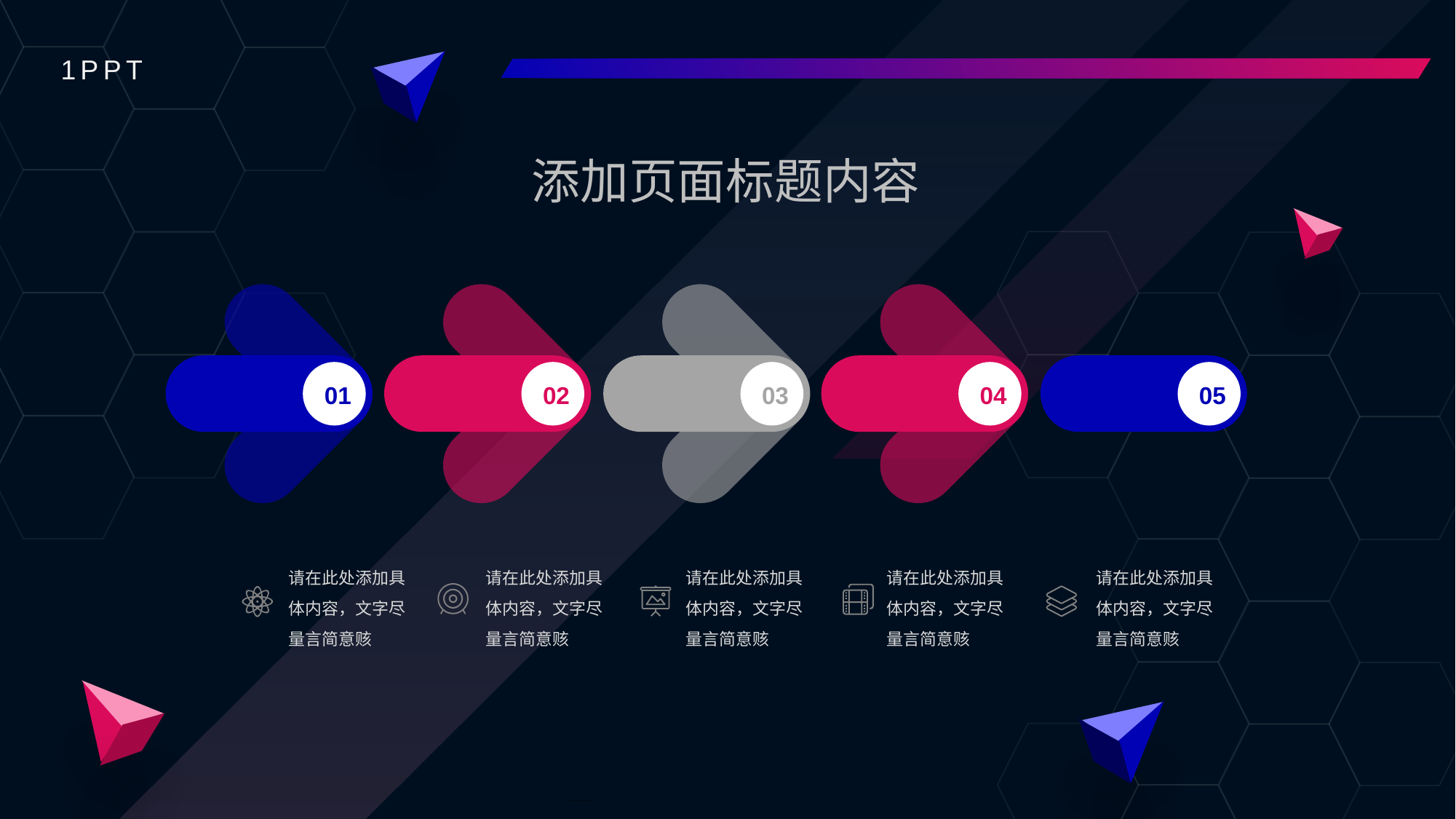

1PPT

添加页面标题内容

01

02

03

04

05
请在此处添加具体内容，文字尽量言简意赅
请在此处添加具体内容，文字尽量言简意赅
请在此处添加具体内容，文字尽量言简意赅
请在此处添加具体内容，文字尽量言简意赅
请在此处添加具体内容，文字尽量言简意赅

行业PPT模板http://www.1ppt.com/hangye/